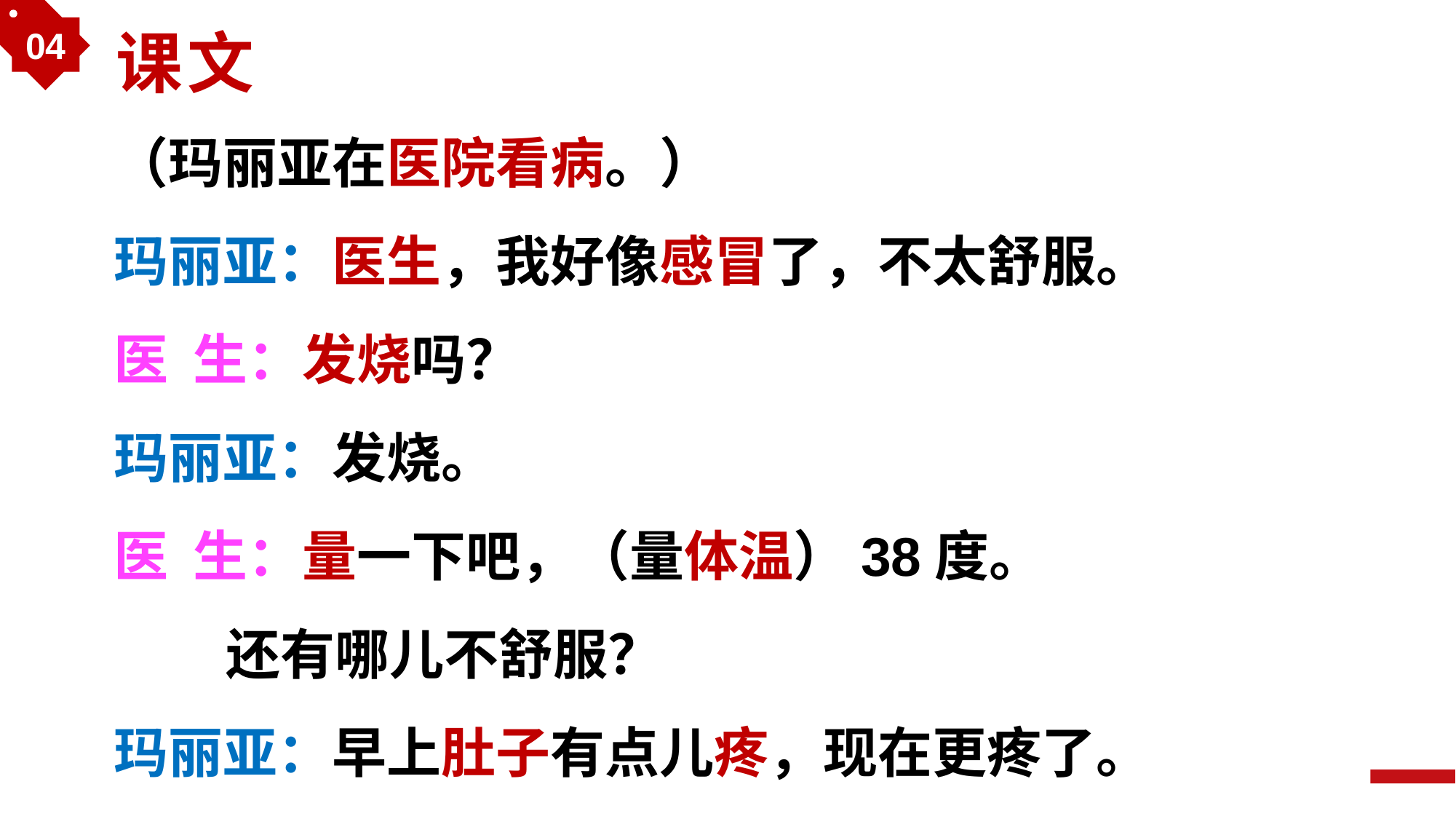

04
课文
（玛丽亚在医院看病。）
玛丽亚：医生，我好像感冒了，不太舒服。
医  生：发烧吗？
玛丽亚：发烧。
医  生：量一下吧，（量体温）38度。
        还有哪儿不舒服？
玛丽亚：早上肚子有点儿疼，现在更疼了。